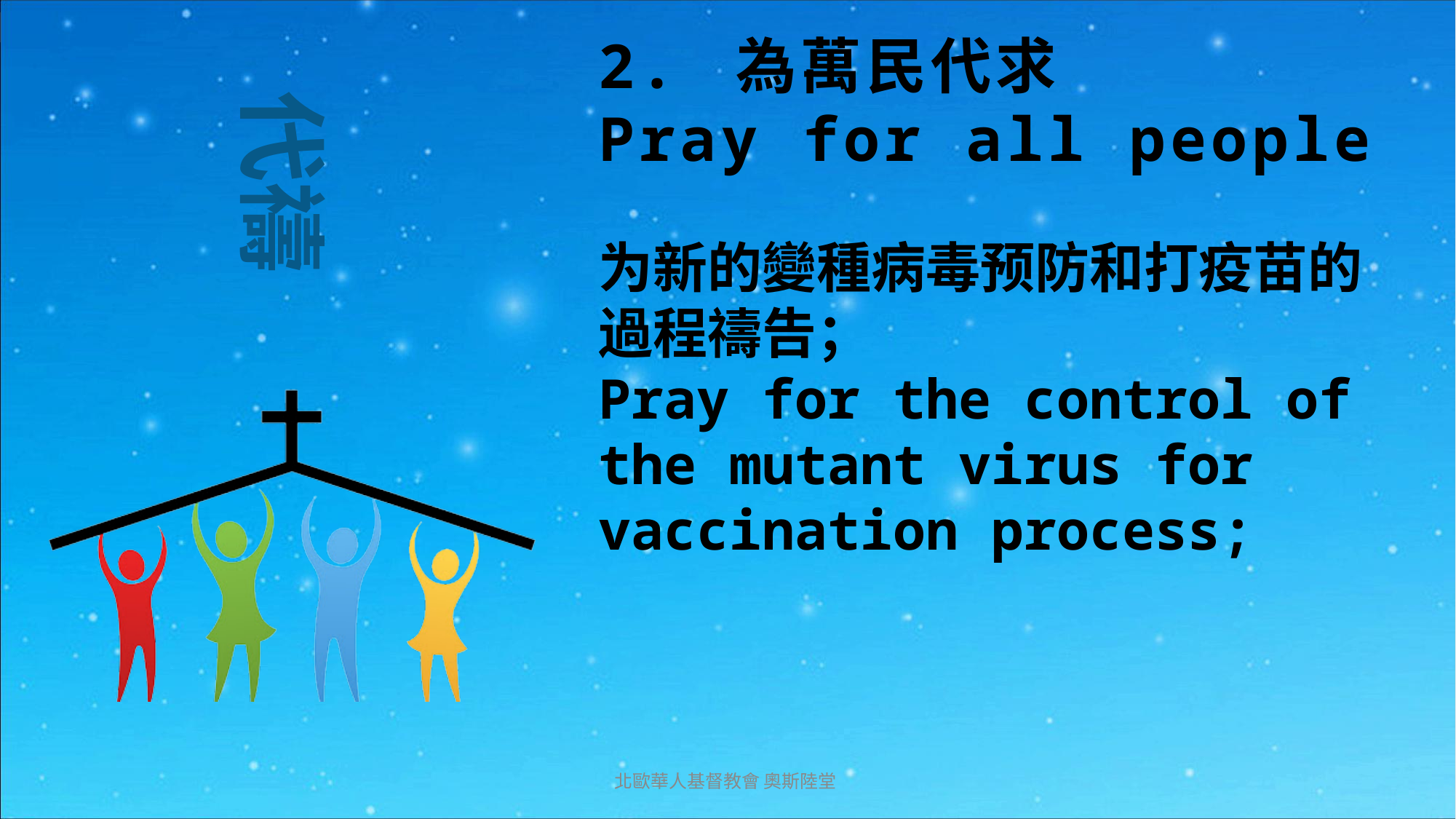

# 2. 為萬民代求 Pray for all people
为新的變種病毒预防和打疫苗的過程禱告；
Pray for the control of the mutant virus for vaccination process;

北歐華人基督教會 奧斯陸堂